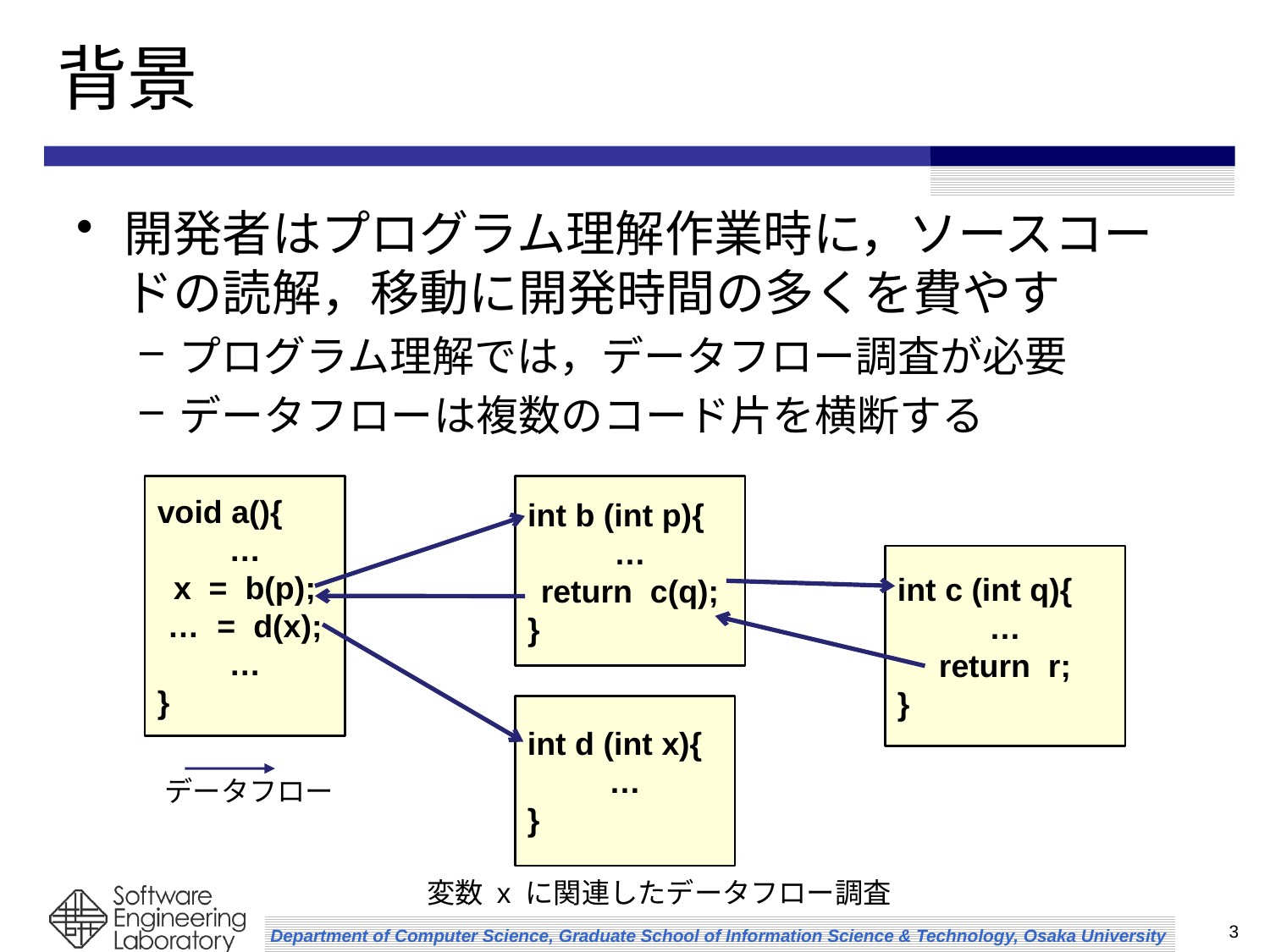

# 背景
開発者はプログラム理解作業時に，ソースコードの読解，移動に開発時間の多くを費やす
プログラム理解では，データフロー調査が必要
データフローは複数のコード片を横断する

void a(){
…
x  =  b(p);
…  =  d(x);
…
}
int b (int p){
…
return  c(q);
}
int c (int q){
…
return  r;
}
int d (int x){
…
}

データフロー
変数 x に関連したデータフロー調査

3